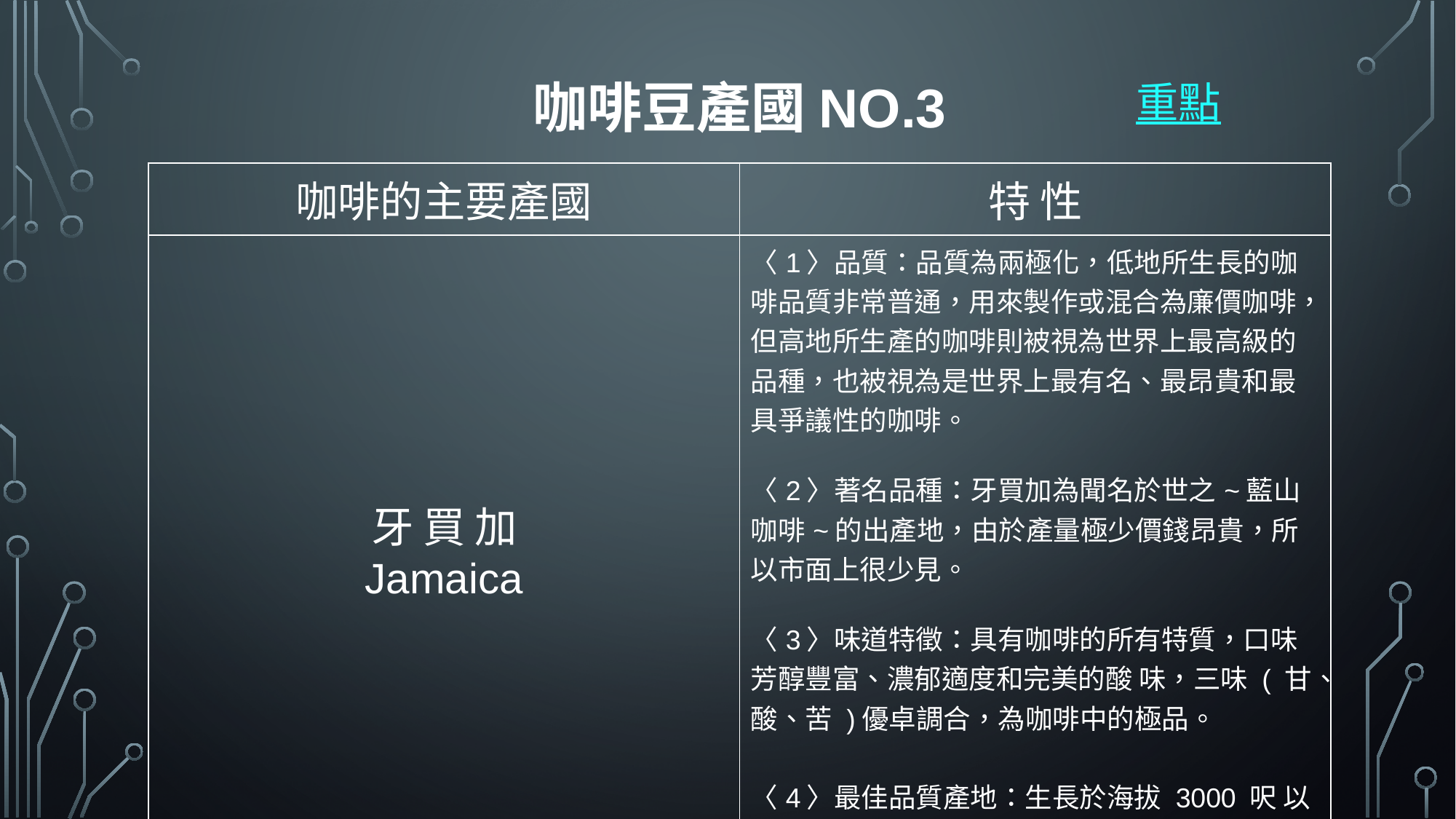

# 咖啡豆產國No.3
重點
| 咖啡的主要產國 | 特 性 |
| --- | --- |
| 牙 買 加 Jamaica | 〈1〉品質：品質為兩極化，低地所生長的咖啡品質非常普通，用來製作或混合為廉價咖啡，但高地所生產的咖啡則被視為世界上最高級的品種，也被視為是世界上最有名、最昂貴和最具爭議性的咖啡。 〈2〉著名品種：牙買加為聞名於世之~藍山咖啡~的出產地，由於產量極少價錢昂貴，所以市面上很少見。 〈3〉味道特徵：具有咖啡的所有特質，口味芳醇豐富、濃郁適度和完美的酸 味，三味 ( 甘、酸、苦 )優卓調合，為咖啡中的極品。 　 〈4〉最佳品質產地：生長於海拔 3000 呎 以上的藍山區。 |